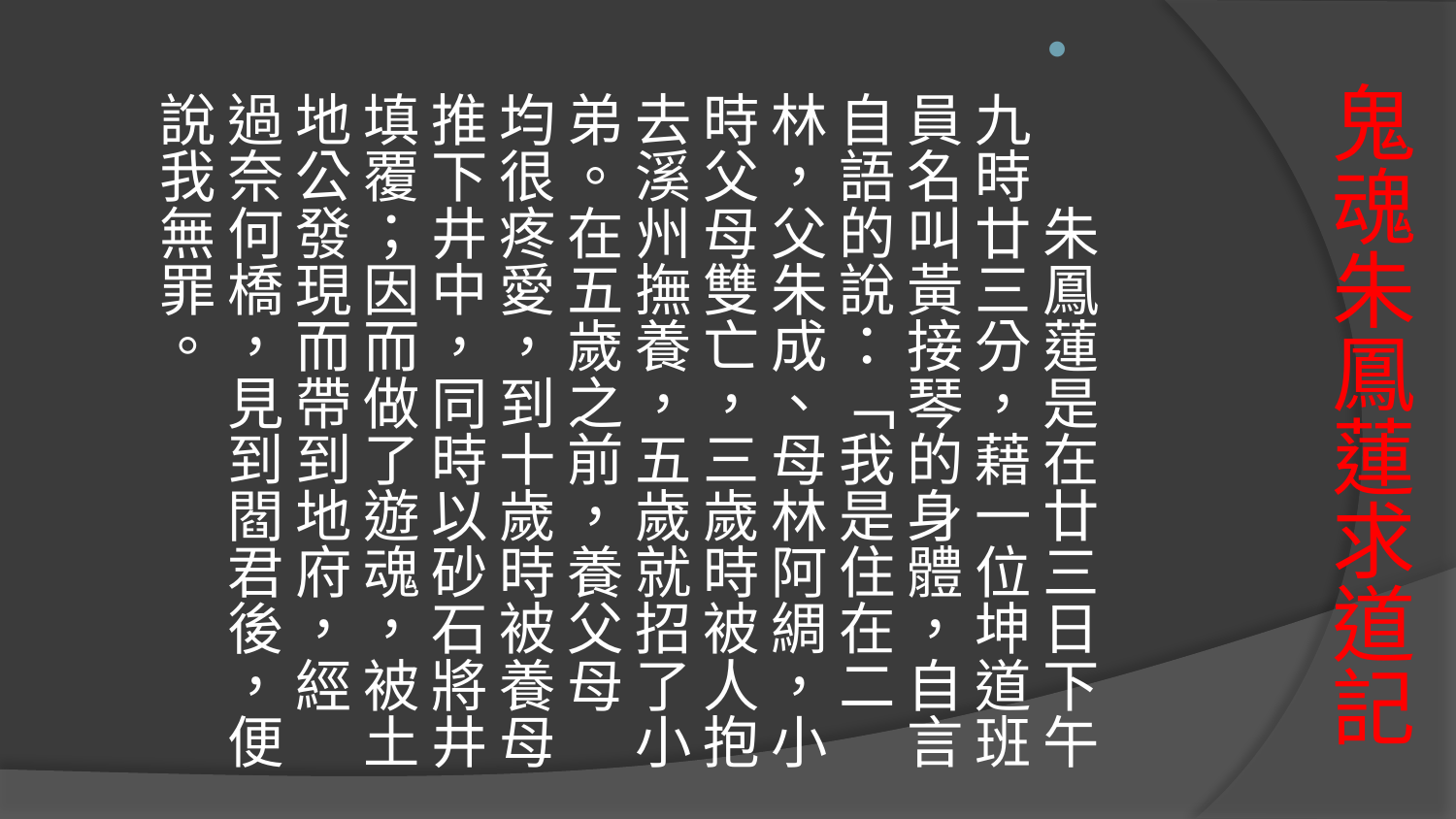

朱鳳蓮是在廿三日下午九時廿三分，藉一位坤道班員名叫黃接琴的身體，自言自語的說：「我是住在二
林，父朱成、母林阿綢，小時父母雙亡，三歲時被人抱去溪州撫養，五歲就招了小弟。在五歲之前，養父母
均很疼愛，到十歲時被養母推下井中，同時以砂石將井填覆；因而做了遊魂，被土地公發現而帶到地府，經
過奈何橋，見到閻君後，便說我無罪。
# 鬼魂朱鳳蓮求道記